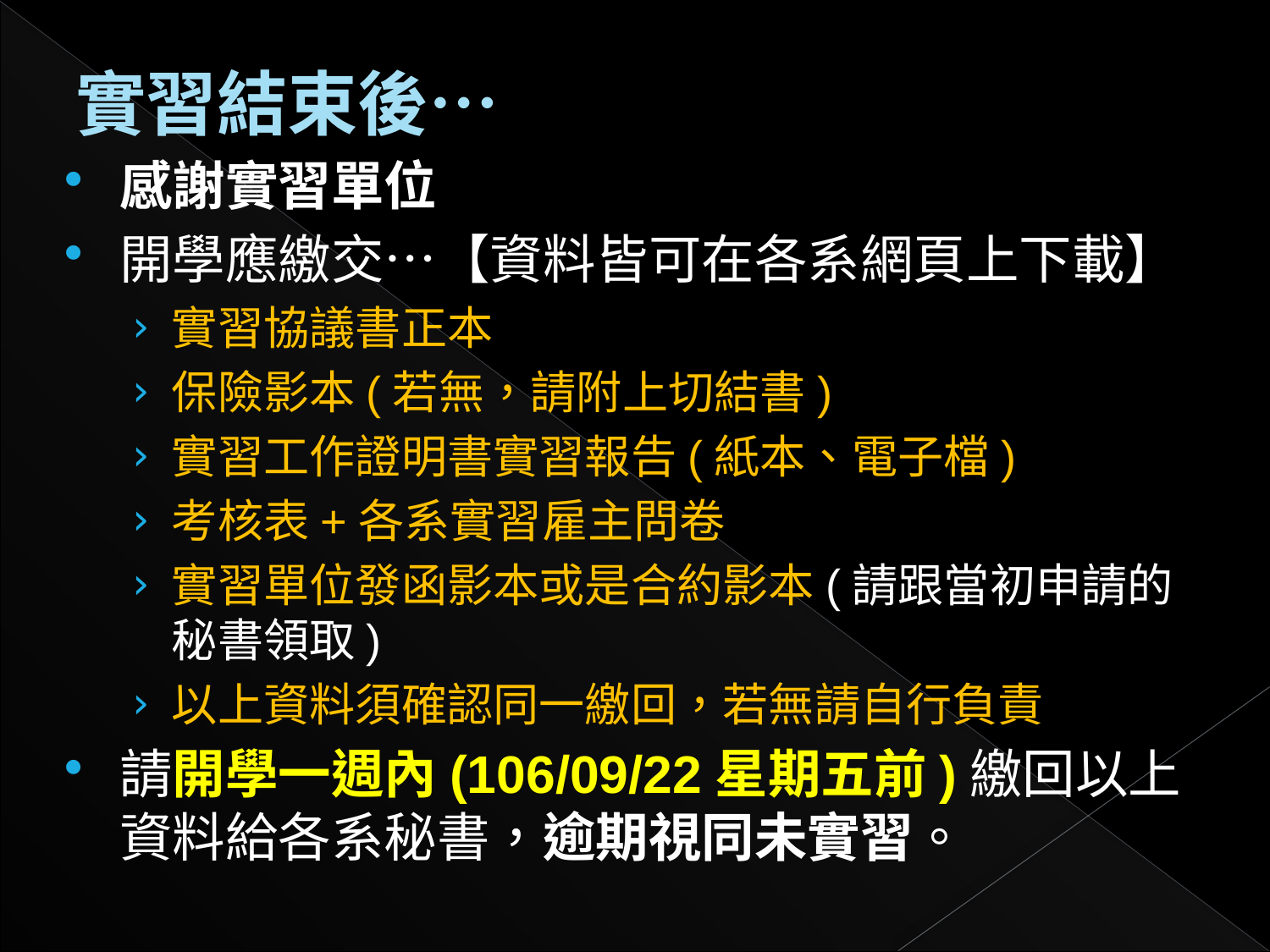

# 實習結束後…
感謝實習單位
開學應繳交…【資料皆可在各系網頁上下載】
實習協議書正本
保險影本(若無，請附上切結書)
實習工作證明書實習報告(紙本、電子檔)
考核表+各系實習雇主問卷
實習單位發函影本或是合約影本(請跟當初申請的秘書領取)
以上資料須確認同一繳回，若無請自行負責
請開學一週內(106/09/22星期五前)繳回以上資料給各系秘書，逾期視同未實習。